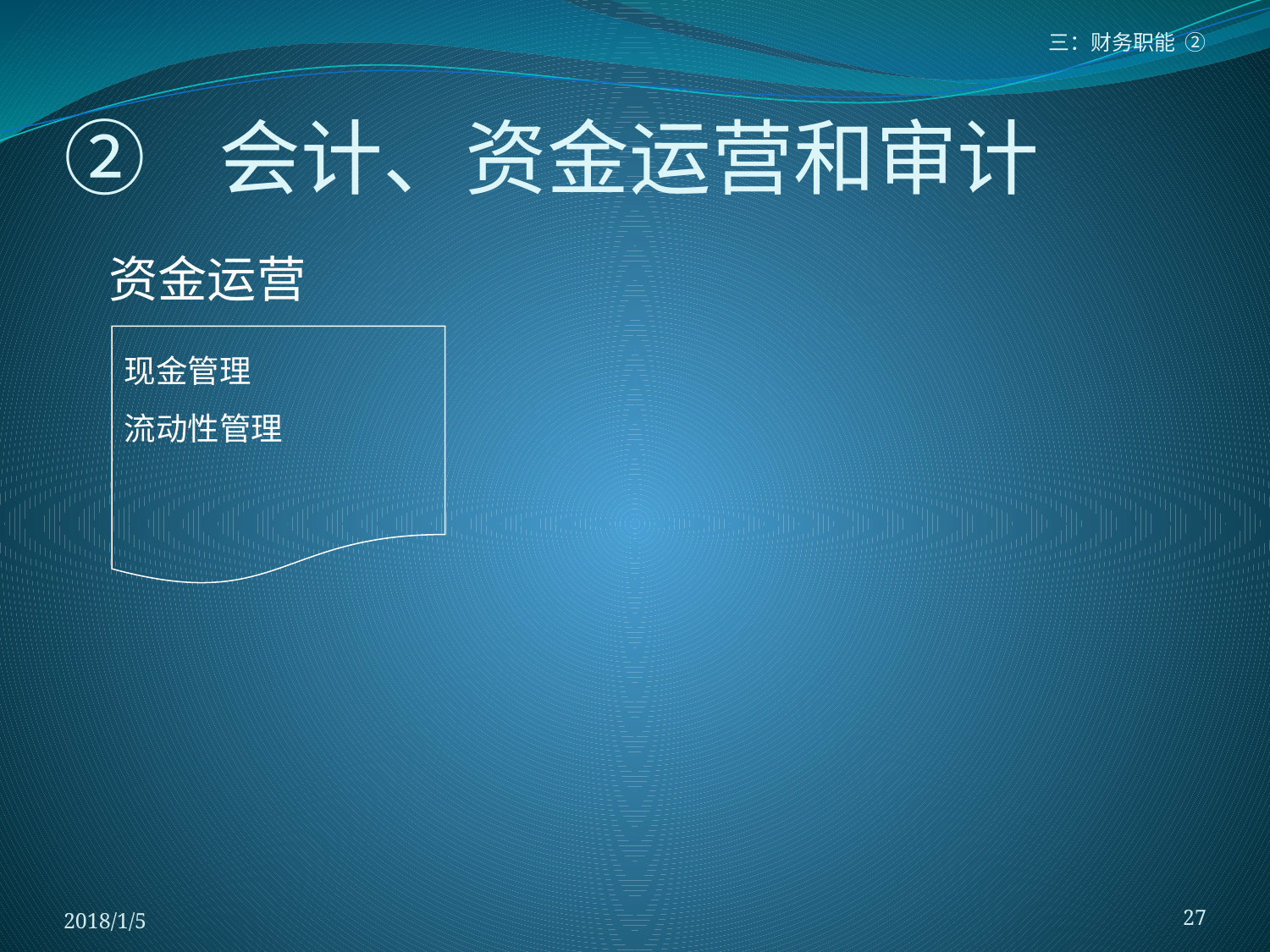

三：财务职能  ②
# ②   会计、资金运营和审计
资金运营
现金管理
流动性管理
2018/1/5
27